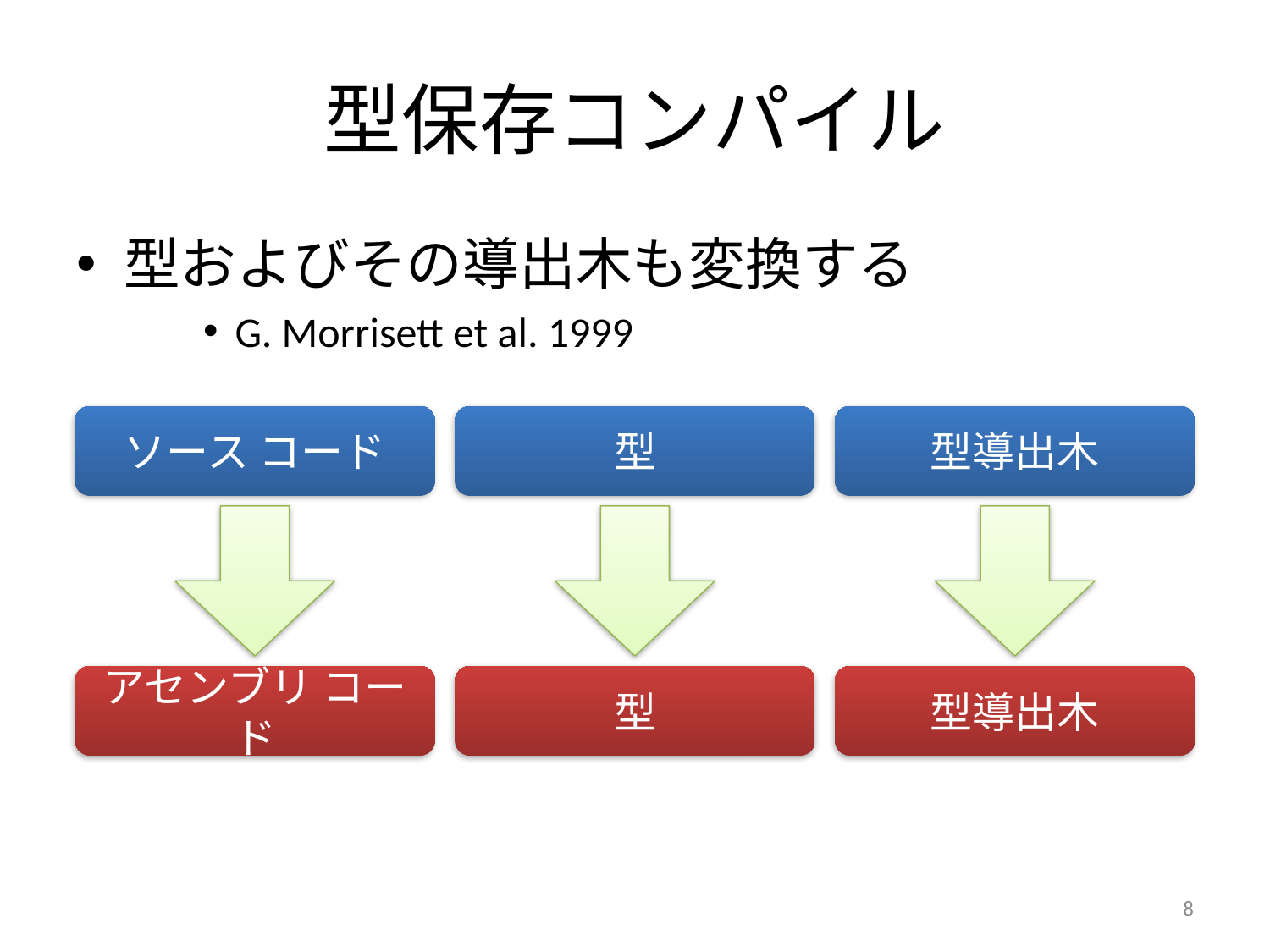

# 型保存コンパイル
型およびその導出木も変換する
G. Morrisett et al. 1999
ソース コード
型
型導出木

アセンブリ コード
型
型導出木
8